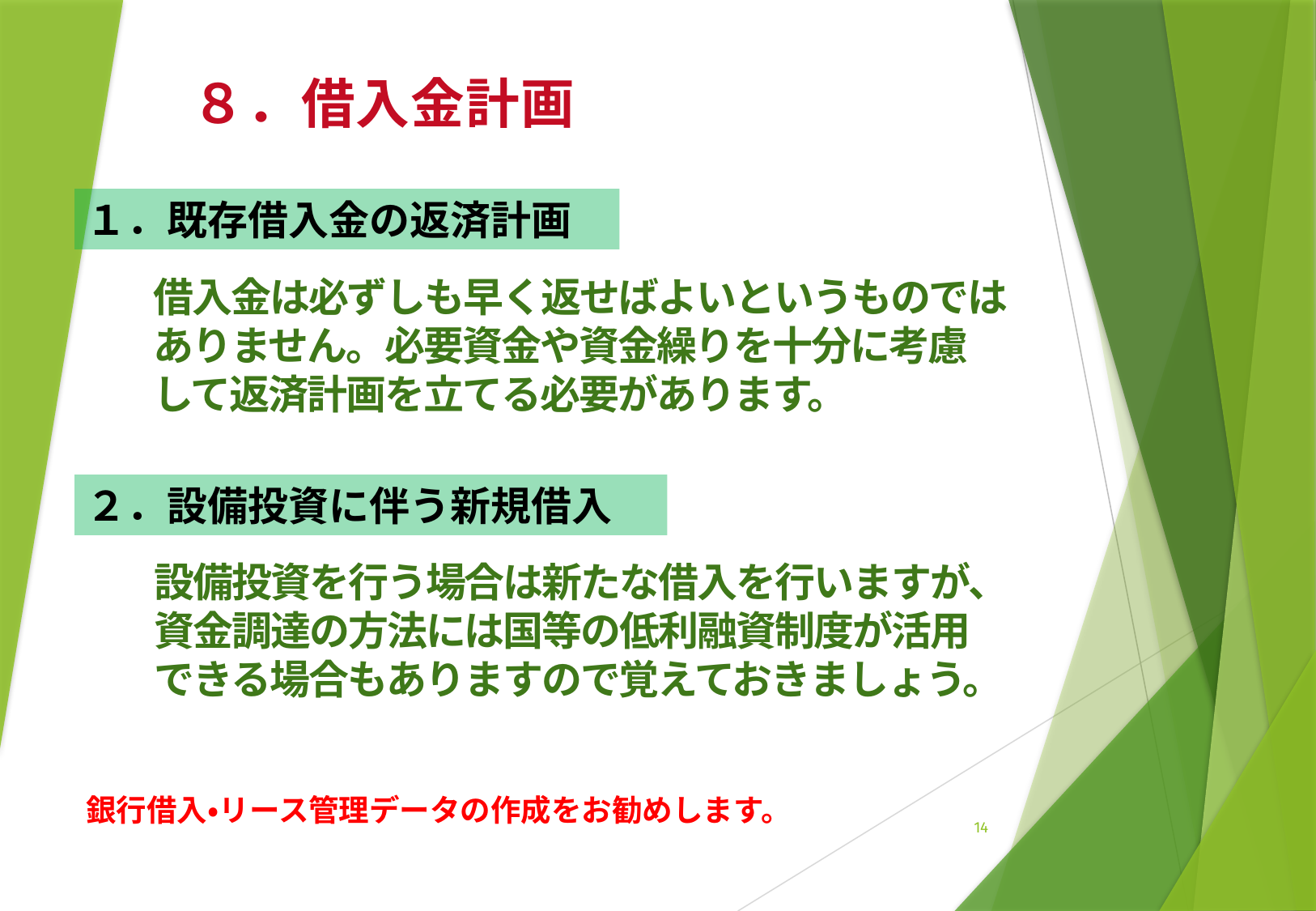

８．借入金計画
１．既存借入金の返済計画
借入金は必ずしも早く返せばよいというものでは
ありません。必要資金や資金繰りを十分に考慮
して返済計画を立てる必要があります。
２．設備投資に伴う新規借入
設備投資を行う場合は新たな借入を行いますが、
資金調達の方法には国等の低利融資制度が活用
できる場合もありますので覚えておきましょう。
銀行借入・リース管理データの作成をお勧めします。
14